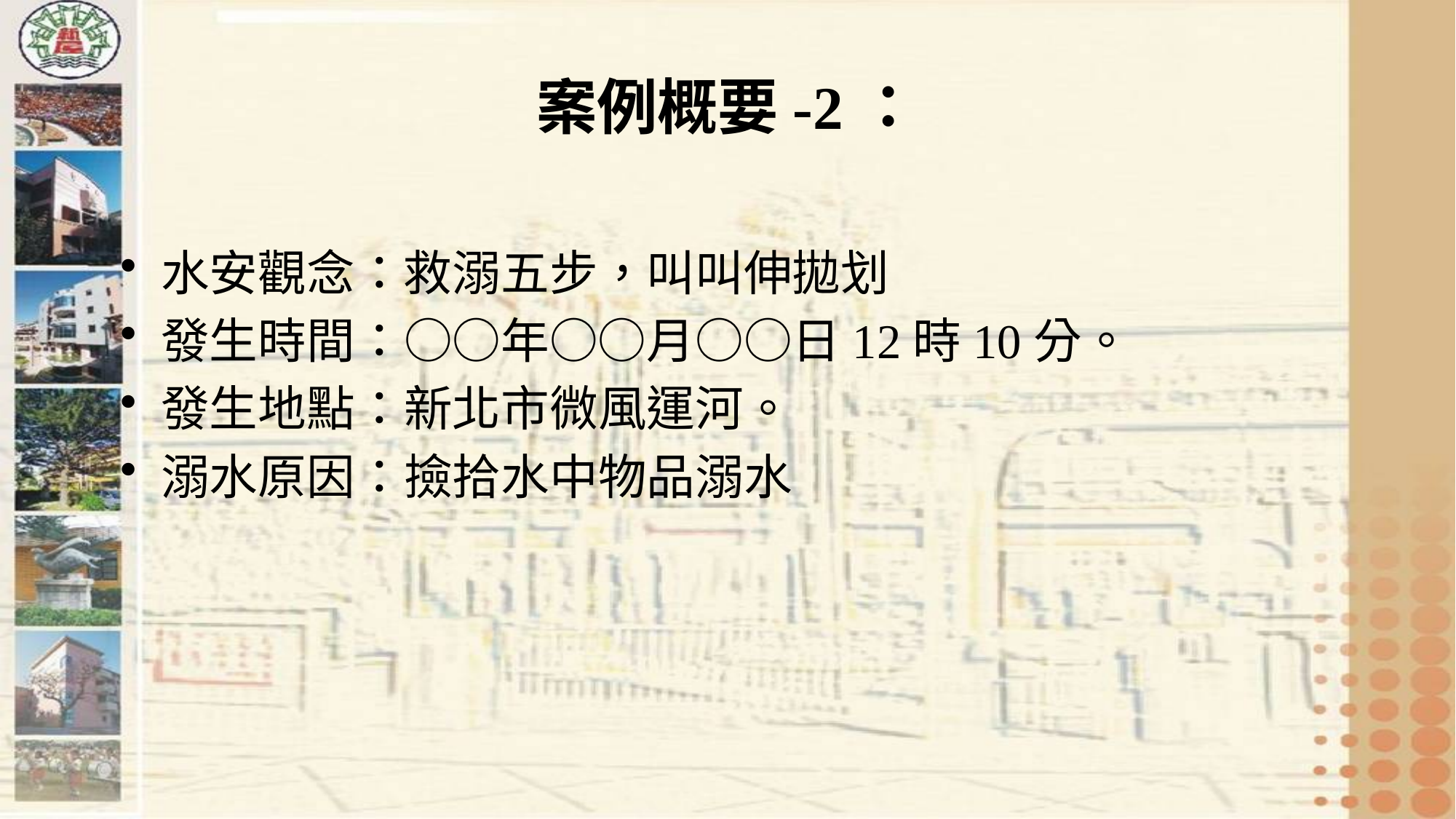

# 案例概要-2：
水安觀念：救溺五步，叫叫伸拋划
發生時間：○○年○○月○○日12時10分。
發生地點：新北市微風運河。
溺水原因：撿拾水中物品溺水